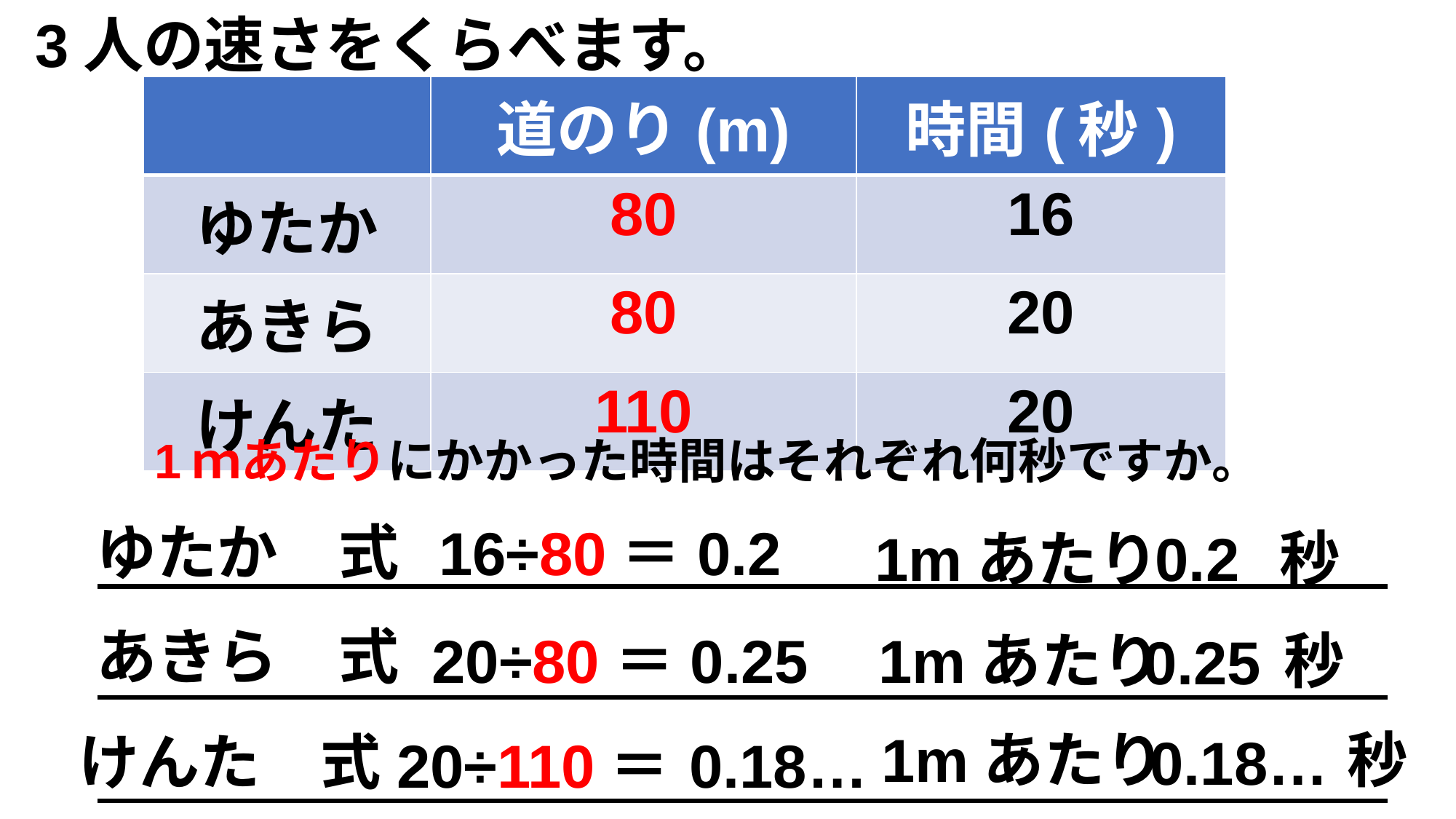

3人の速さをくらべます。
|  | 道のり(m) | 時間(秒) |
| --- | --- | --- |
| ゆたか | 80 | 16 |
| あきら | 80 | 20 |
| けんた | 110 | 20 |
1ｍあたりにかかった時間はそれぞれ何秒ですか。
ゆたか　式
16÷80＝
0.2
0.2
1mあたり　　秒
あきら　式
20÷80＝
0.25
1mあたり　　秒
0.25
1mあたり　　　秒
けんた　式
0.18…
20÷110＝
0.18…